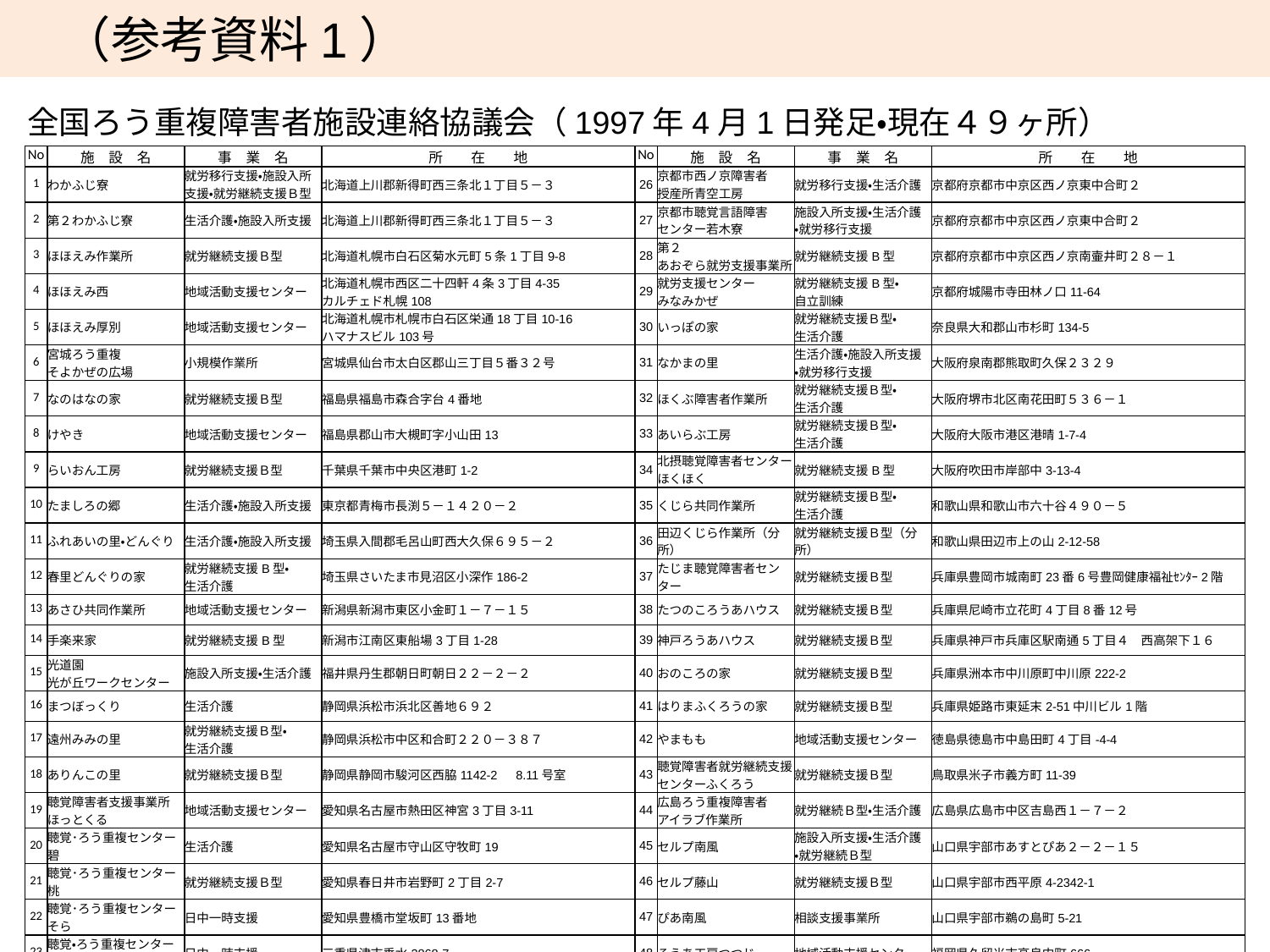

（参考資料1）
全国ろう重複障害者施設連絡協議会（1997年4月1日発足・現在４９ヶ所）

| No | 施　設　名 | 事　業　名 | 所　　在　　地 | No | 施　設　名 | 事　業　名 | 所　　在　　地 |
| --- | --- | --- | --- | --- | --- | --- | --- |
| 1 | わかふじ寮 | 就労移行支援・施設入所支援・就労継続支援Ｂ型 | 北海道上川郡新得町西三条北１丁目５－３ | 26 | 京都市西ノ京障害者 授産所青空工房 | 就労移行支援・生活介護 | 京都府京都市中京区西ノ京東中合町２ |
| 2 | 第２わかふじ寮 | 生活介護・施設入所支援 | 北海道上川郡新得町西三条北１丁目５－３ | 27 | 京都市聴覚言語障害 センター若木寮 | 施設入所支援・生活介護 ・就労移行支援 | 京都府京都市中京区西ノ京東中合町２ |
| 3 | ほほえみ作業所 | 就労継続支援Ｂ型 | 北海道札幌市白石区菊水元町5条1丁目9-8 | 28 | 第２ あおぞら就労支援事業所 | 就労継続支援B型 | 京都府京都市中京区西ノ京南壷井町２８－１ |
| 4 | ほほえみ西 | 地域活動支援センター | 北海道札幌市西区二十四軒4条3丁目4-35 カルチェド札幌108 | 29 | 就労支援センター みなみかぜ | 就労継続支援B型・ 自立訓練 | 京都府城陽市寺田林ノ口11-64 |
| 5 | ほほえみ厚別 | 地域活動支援センター | 北海道札幌市札幌市白石区栄通18丁目10-16 ハマナスビル103号 | 30 | いっぽの家 | 就労継続支援Ｂ型・ 生活介護 | 奈良県大和郡山市杉町134-5 |
| 6 | 宮城ろう重複 そよかぜの広場 | 小規模作業所 | 宮城県仙台市太白区郡山三丁目５番３２号 | 31 | なかまの里 | 生活介護・施設入所支援 ・就労移行支援 | 大阪府泉南郡熊取町久保２３２９ |
| 7 | なのはなの家 | 就労継続支援Ｂ型 | 福島県福島市森合字台4番地 | 32 | ほくぶ障害者作業所 | 就労継続支援Ｂ型・ 生活介護 | 大阪府堺市北区南花田町５３６－１ |
| 8 | けやき | 地域活動支援センター | 福島県郡山市大槻町字小山田13 | 33 | あいらぶ工房 | 就労継続支援Ｂ型・ 生活介護 | 大阪府大阪市港区港晴1-7-4 |
| 9 | らいおん工房 | 就労継続支援Ｂ型 | 千葉県千葉市中央区港町1-2 | 34 | 北摂聴覚障害者センター ほくほく | 就労継続支援B型 | 大阪府吹田市岸部中3-13-4 |
| 10 | たましろの郷 | 生活介護・施設入所支援 | 東京都青梅市長渕５－１４２０－２ | 35 | くじら共同作業所 | 就労継続支援Ｂ型・ 生活介護 | 和歌山県和歌山市六十谷４９０－５ |
| 11 | ふれあいの里・どんぐり | 生活介護・施設入所支援 | 埼玉県入間郡毛呂山町西大久保６９５－２ | 36 | 田辺くじら作業所（分所） | 就労継続支援Ｂ型（分所） | 和歌山県田辺市上の山2-12-58 |
| 12 | 春里どんぐりの家 | 就労継続支援B型・ 生活介護 | 埼玉県さいたま市見沼区小深作186-2 | 37 | たじま聴覚障害者センター | 就労継続支援Ｂ型 | 兵庫県豊岡市城南町23番6号豊岡健康福祉ｾﾝﾀｰ2階 |
| 13 | あさひ共同作業所 | 地域活動支援センター | 新潟県新潟市東区小金町１－７－１５ | 38 | たつのころうあハウス | 就労継続支援Ｂ型 | 兵庫県尼崎市立花町4丁目8番12号 |
| 14 | 手楽来家 | 就労継続支援B型 | 新潟市江南区東船場3丁目1-28 | 39 | 神戸ろうあハウス | 就労継続支援Ｂ型 | 兵庫県神戸市兵庫区駅南通5丁目４　西高架下１６ |
| 15 | 光道園 光が丘ワークセンター | 施設入所支援・生活介護 | 福井県丹生郡朝日町朝日２２－２－２ | 40 | おのころの家 | 就労継続支援Ｂ型 | 兵庫県洲本市中川原町中川原222-2 |
| 16 | まつぼっくり | 生活介護 | 静岡県浜松市浜北区善地６９２ | 41 | はりまふくろうの家 | 就労継続支援Ｂ型 | 兵庫県姫路市東延末2-51中川ビル1階 |
| 17 | 遠州みみの里 | 就労継続支援Ｂ型・ 生活介護 | 静岡県浜松市中区和合町２２０－３８７ | 42 | やまもも | 地域活動支援センター | 徳島県徳島市中島田町4丁目-4-4 |
| 18 | ありんこの里 | 就労継続支援Ｂ型 | 静岡県静岡市駿河区西脇1142-2　8.11号室 | 43 | 聴覚障害者就労継続支援 センターふくろう | 就労継続支援Ｂ型 | 鳥取県米子市義方町11-39 |
| 19 | 聴覚障害者支援事業所 ほっとくる | 地域活動支援センター | 愛知県名古屋市熱田区神宮3丁目3-11 | 44 | 広島ろう重複障害者 アイラブ作業所 | 就労継続Ｂ型・生活介護 | 広島県広島市中区吉島西１－７－２ |
| 20 | 聴覚･ろう重複センター 碧 | 生活介護 | 愛知県名古屋市守山区守牧町19 | 45 | セルプ南風 | 施設入所支援・生活介護 ・就労継続Ｂ型 | 山口県宇部市あすとぴあ２－２－１５ |
| 21 | 聴覚･ろう重複センター 桃 | 就労継続支援Ｂ型 | 愛知県春日井市岩野町2丁目2-7 | 46 | セルプ藤山 | 就労継続支援Ｂ型 | 山口県宇部市西平原4-2342-1 |
| 22 | 聴覚･ろう重複センター そら | 日中一時支援 | 愛知県豊橋市堂坂町13番地 | 47 | ぴあ南風 | 相談支援事業所 | 山口県宇部市鵜の島町5-21 |
| 23 | 聴覚・ろう重複センター ひまわり | 日中一時支援 | 三重県津市垂水2868-7 | 48 | ろうあ工房つつじ | 地域活動支援センター | 福岡県久留米市高良内町666 |
| 24 | びわこみみの里 | 就労移行支援・生活訓練 ・就労継続支援Ｂ型 | 滋賀県守山市水保町165-1 | 49 | ぶどうの木 | 就労継続支援Ｂ型 | 鹿児島市草牟田町6-1松尾ビル1F |
| 25 | いこいの村・栗の木寮 | 生活介護・施設入所支援 | 京都府綾部市十倉名畑町久瀬谷２ |  |  |  |  |